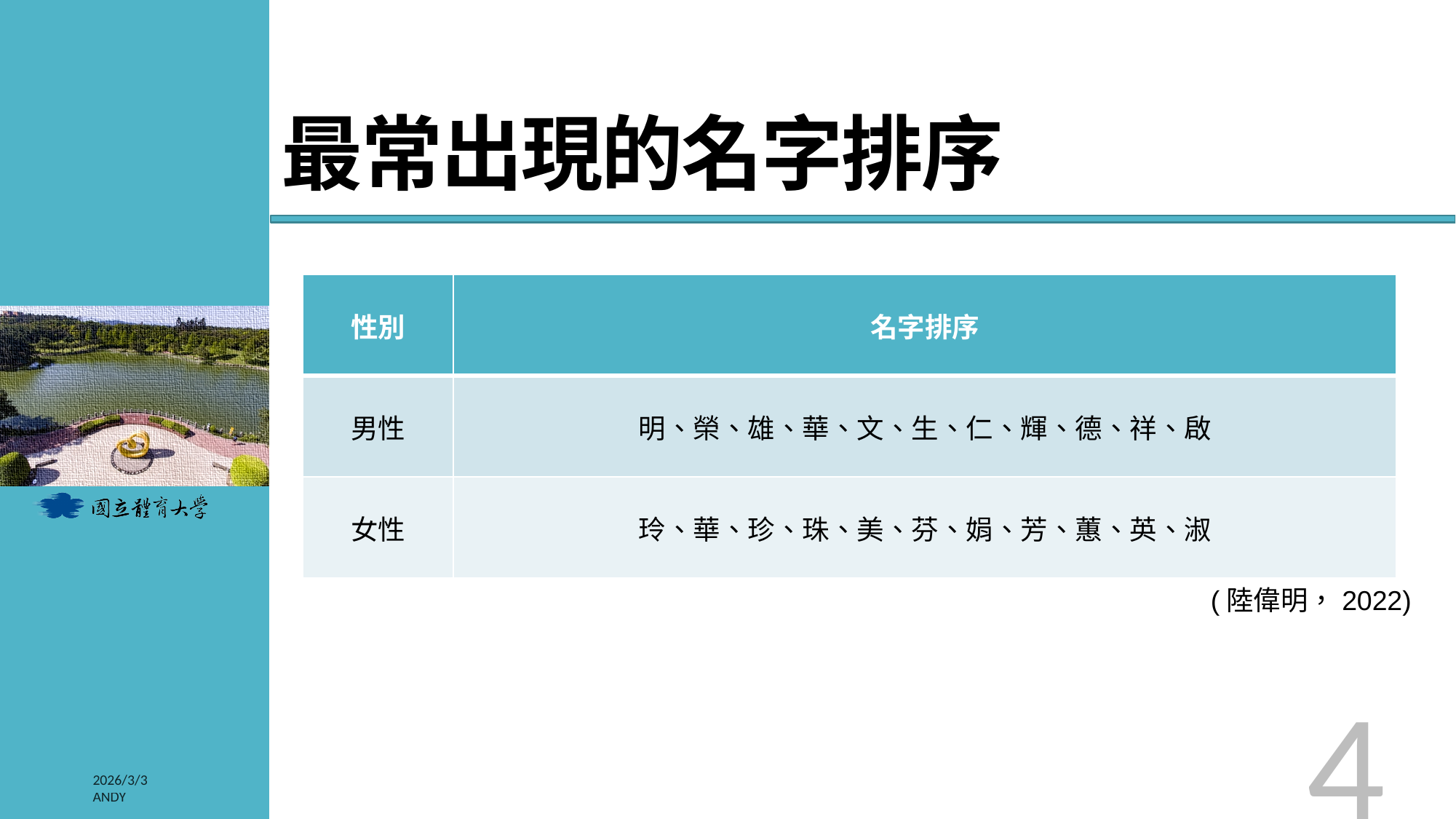

# 最常出現的名字排序
| 性別 | 名字排序 |
| --- | --- |
| 男性 | 明、榮、雄、華、文、生、仁、輝、德、祥、啟 |
| 女性 | 玲、華、珍、珠、美、芬、娟、芳、蕙、英、淑 |
(陸偉明，2022)
4
2026/3/3
Andy